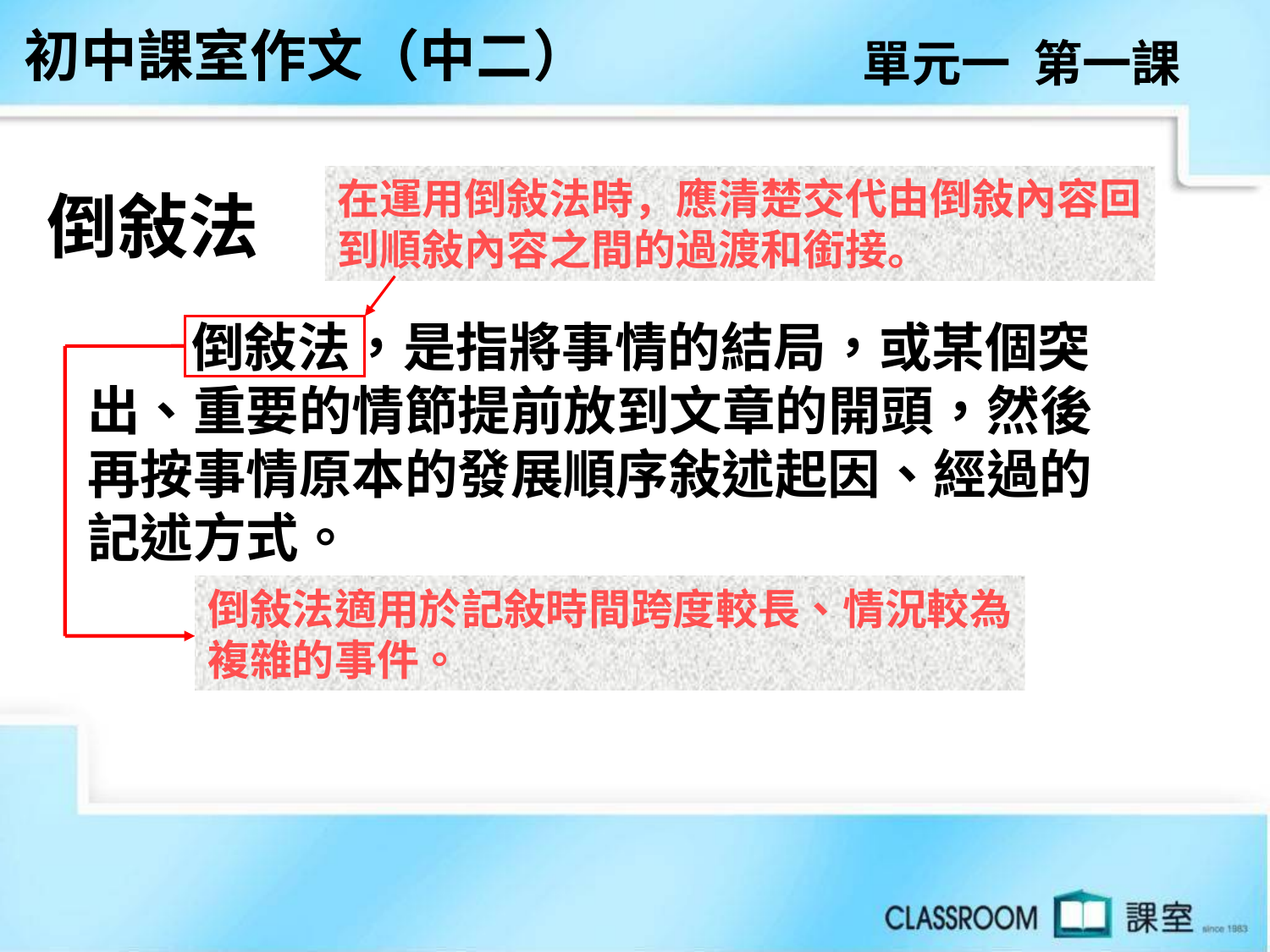

初中課室作文（中二）
單元一  第一課
在運用倒敍法時，應清楚交代由倒敍內容回到順敍內容之間的過渡和銜接。
倒敍法
　   　倒敍法，是指將事情的結局，或某個突
出、重要的情節提前放到文章的開頭，然後
再按事情原本的發展順序敍述起因、經過的
記述方式。

倒敍法適用於記敍時間跨度較長、情況較為複雜的事件。